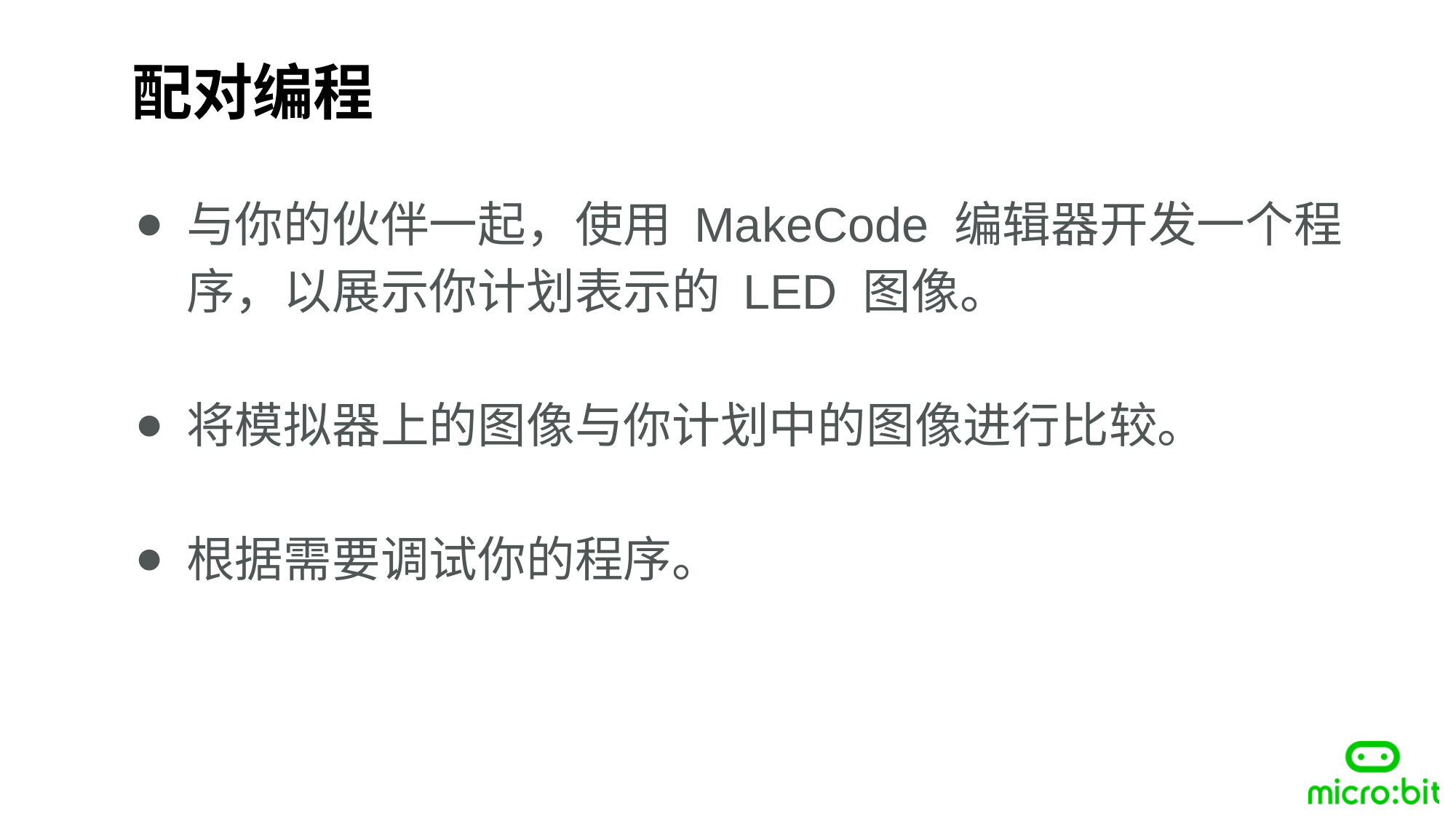

配对编程

与你的伙伴一起，使用 MakeCode 编辑器开发一个程序，以展示你计划表示的 LED 图像。

将模拟器上的图像与你计划中的图像进行比较。

根据需要调试你的程序。